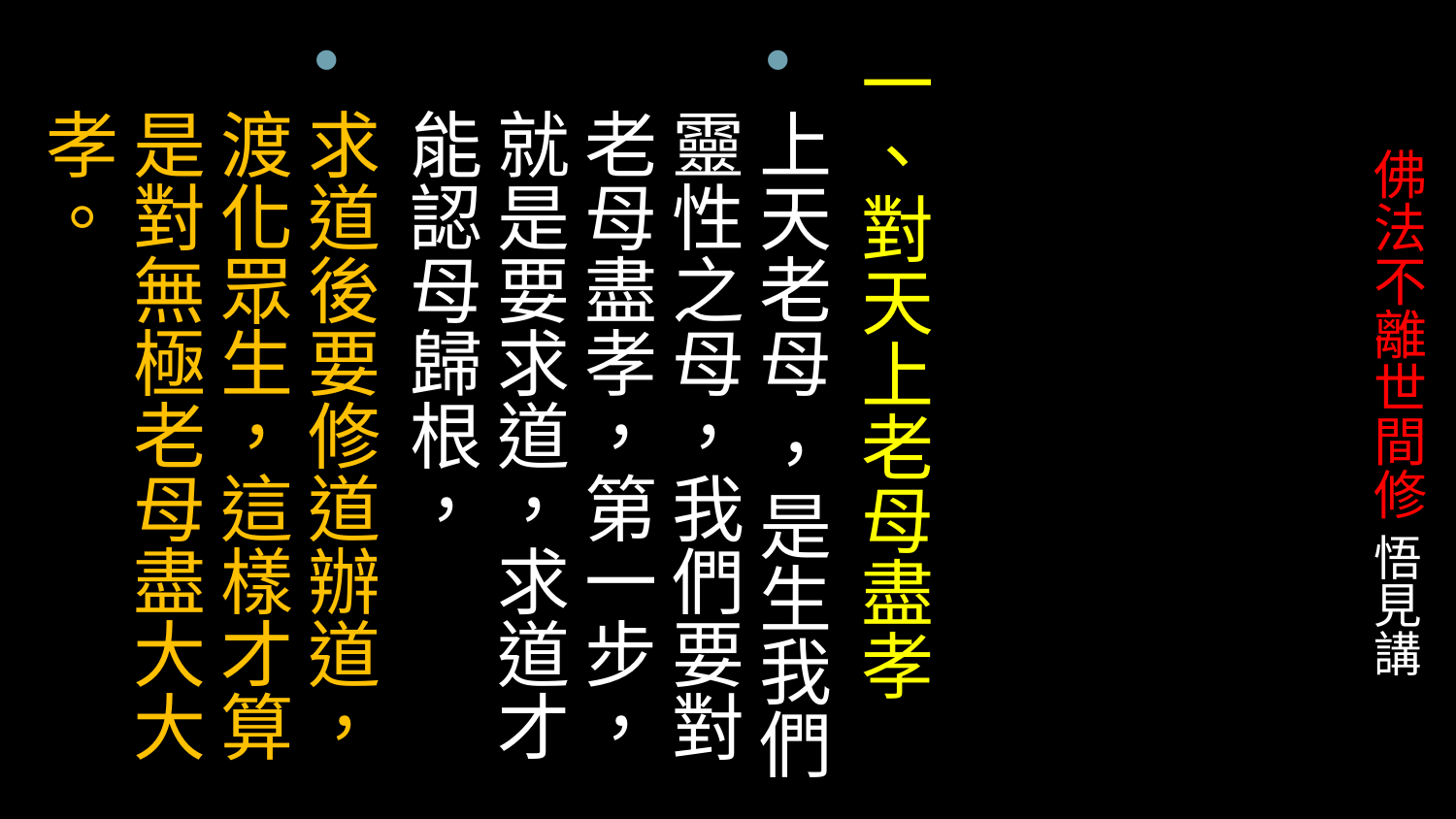

一、對天上老母盡孝
上天老母 ，是生我們靈性之母，我們要對老母盡孝，第一步，就是要求道，求道才能認母歸根，
求道後要修道辦道，渡化眾生，這樣才算是對無極老母盡大大孝。
# 佛法不離世間修 悟見講